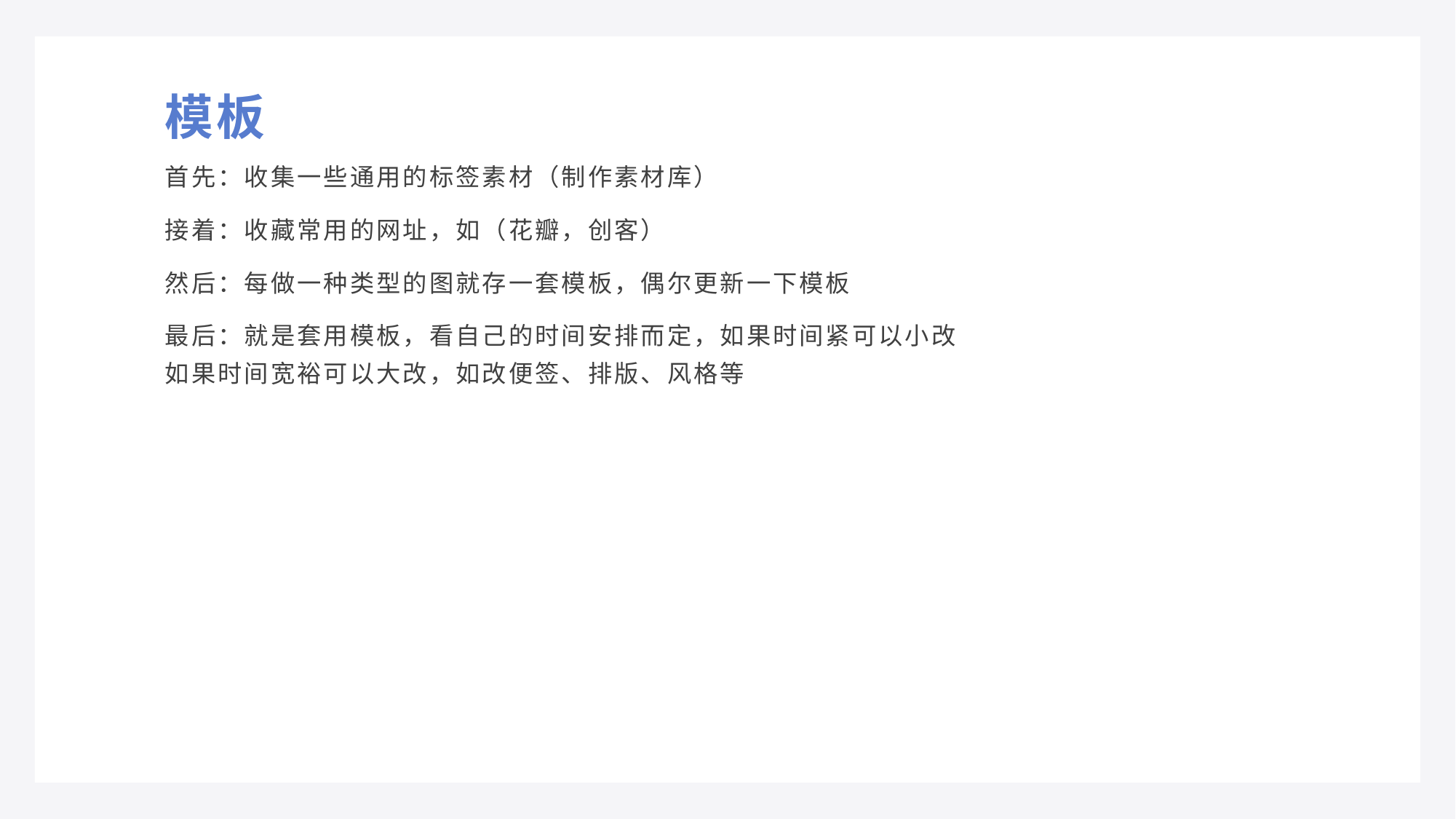

# 模板
首先：收集一些通用的标签素材（制作素材库）
接着：收藏常用的网址，如（花瓣，创客）
然后：每做一种类型的图就存一套模板，偶尔更新一下模板
最后：就是套用模板，看自己的时间安排而定，如果时间紧可以小改  如果时间宽裕可以大改，如改便签、排版、风格等